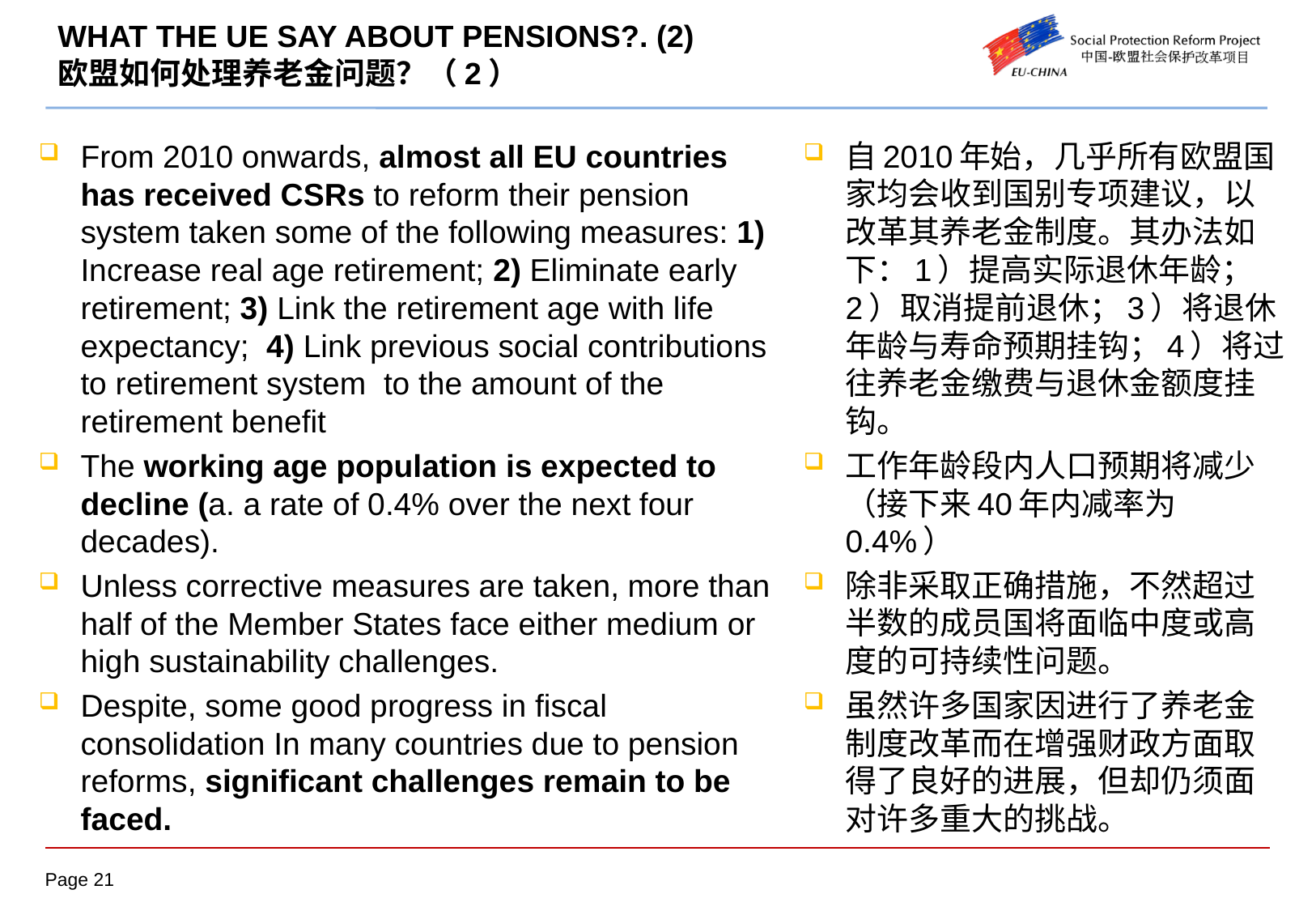

# WHAT THE UE SAY ABOUT PENSIONS?. (2) 欧盟如何处理养老金问题？（2）
From 2010 onwards, almost all EU countries has received CSRs to reform their pension system taken some of the following measures: 1) Increase real age retirement; 2) Eliminate early retirement; 3) Link the retirement age with life expectancy;  4) Link previous social contributions to retirement system  to the amount of the retirement benefit
The working age population is expected to decline (a. a rate of 0.4% over the next four decades).
Unless corrective measures are taken, more than half of the Member States face either medium or high sustainability challenges.
Despite, some good progress in fiscal consolidation In many countries due to pension reforms, significant challenges remain to be faced.

自2010年始，几乎所有欧盟国家均会收到国别专项建议，以改革其养老金制度。其办法如下：1）提高实际退休年龄；2）取消提前退休；3）将退休年龄与寿命预期挂钩；4）将过往养老金缴费与退休金额度挂钩。
工作年龄段内人口预期将减少（接下来40年内减率为0.4%）
除非采取正确措施，不然超过半数的成员国将面临中度或高度的可持续性问题。
虽然许多国家因进行了养老金制度改革而在增强财政方面取得了良好的进展，但却仍须面对许多重大的挑战。